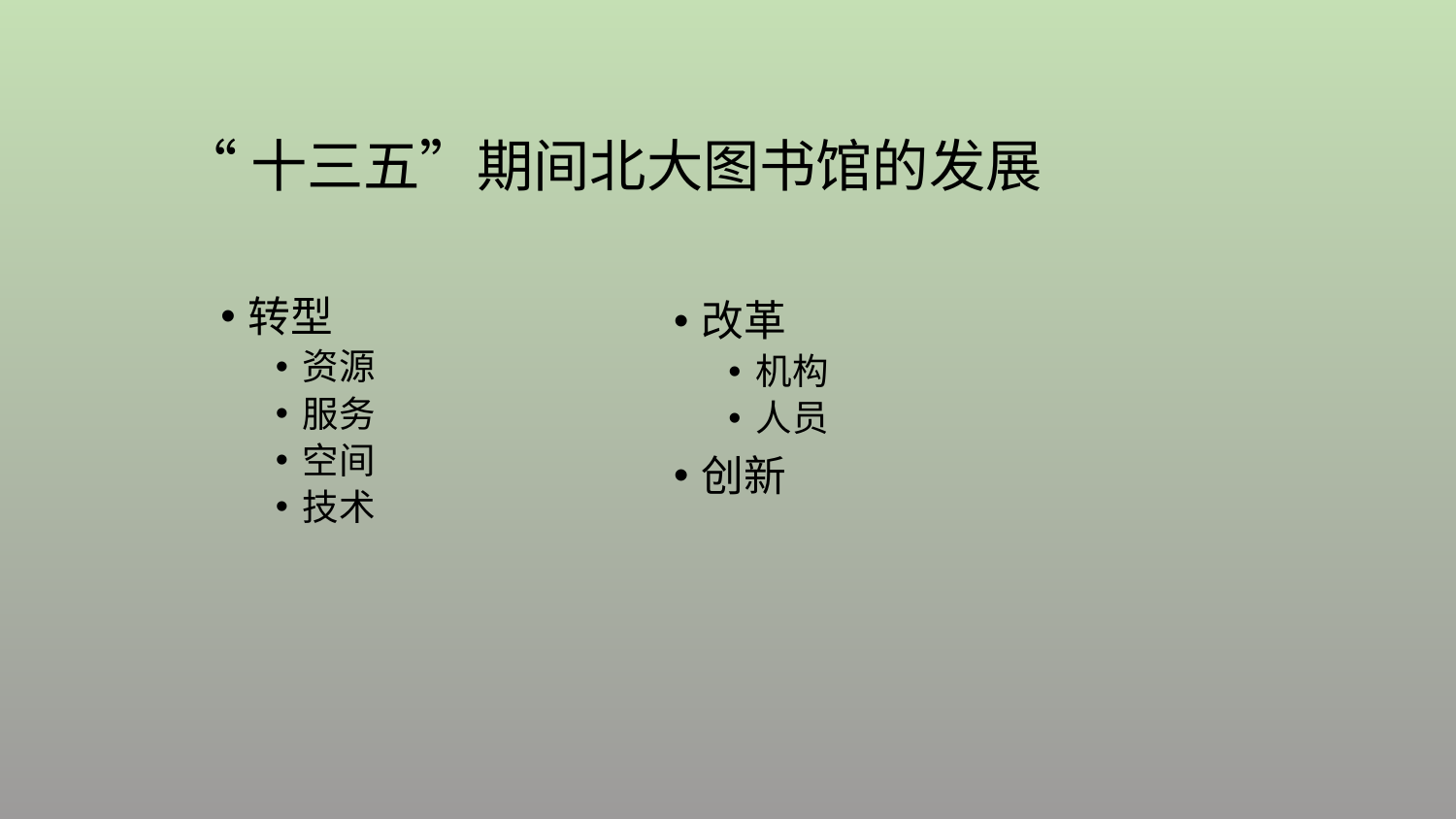

# “十三五”期间北大图书馆的发展
转型
资源
服务
空间
技术

改革
机构
人员
创新